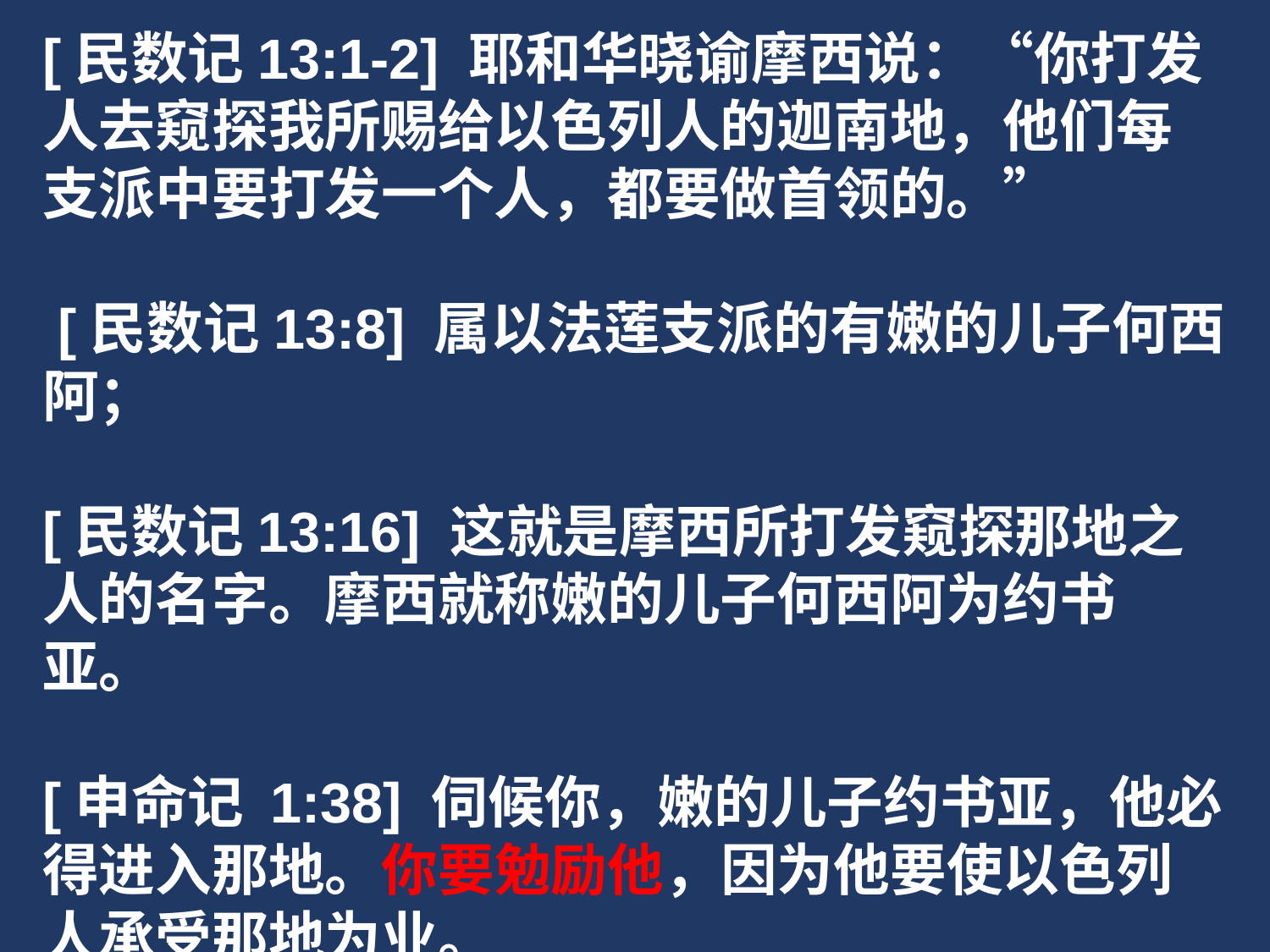

[民数记13:1-2] 耶和华晓谕摩西说：“你打发人去窥探我所赐给以色列人的迦南地，他们每支派中要打发一个人，都要做首领的。”

 [民数记13:8] 属以法莲支派的有嫩的儿子何西阿；

[民数记13:16] 这就是摩西所打发窥探那地之人的名字。摩西就称嫩的儿子何西阿为约书亚。

[申命记 1:38] 伺候你，嫩的儿子约书亚，他必得进入那地。你要勉励他，因为他要使以色列人承受那地为业。